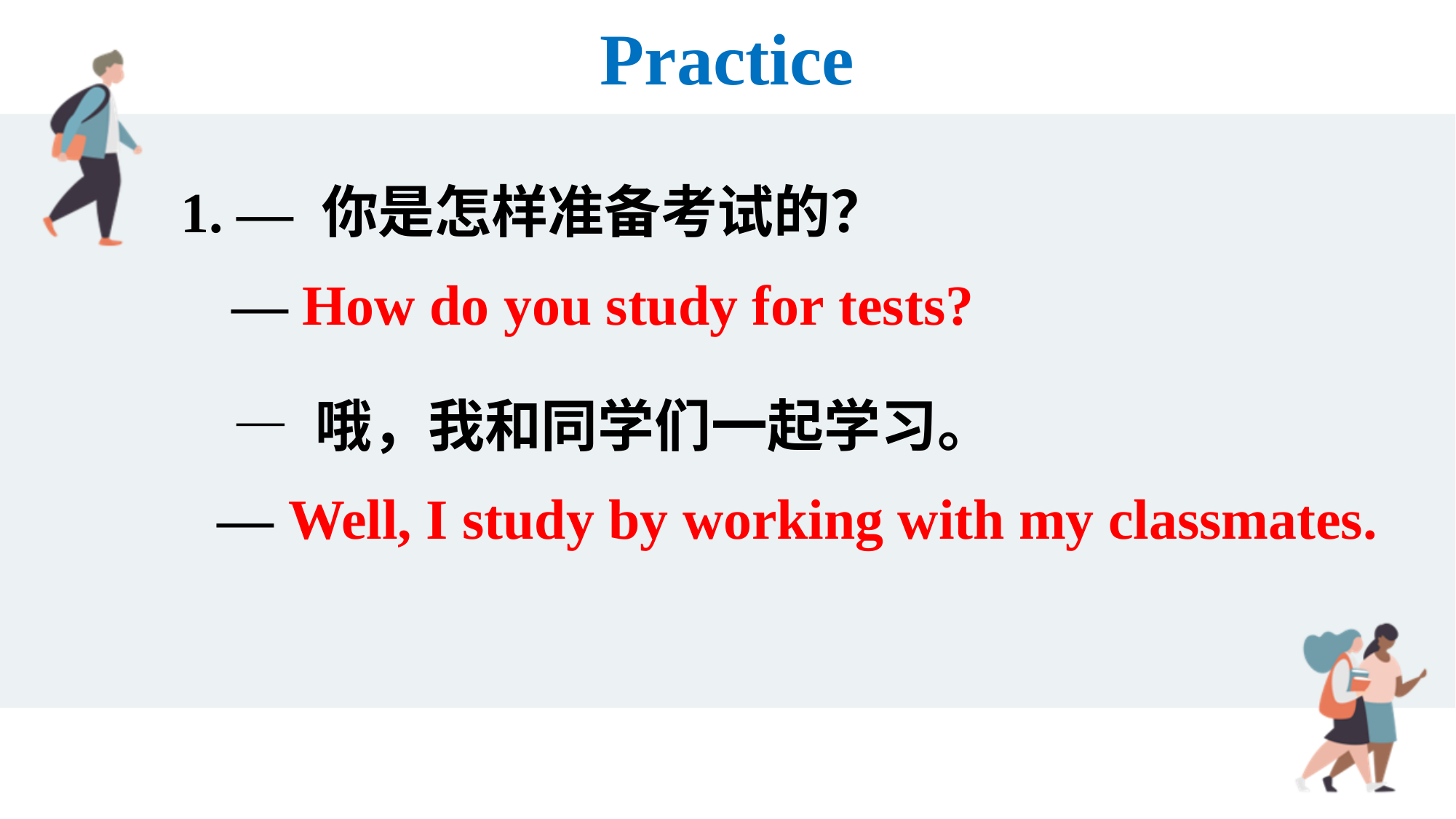

Practice
1. — 你是怎样准备考试的？

    — 哦，我和同学们一起学习。

 — How do you study for tests?

— Well, I study by working with my classmates.